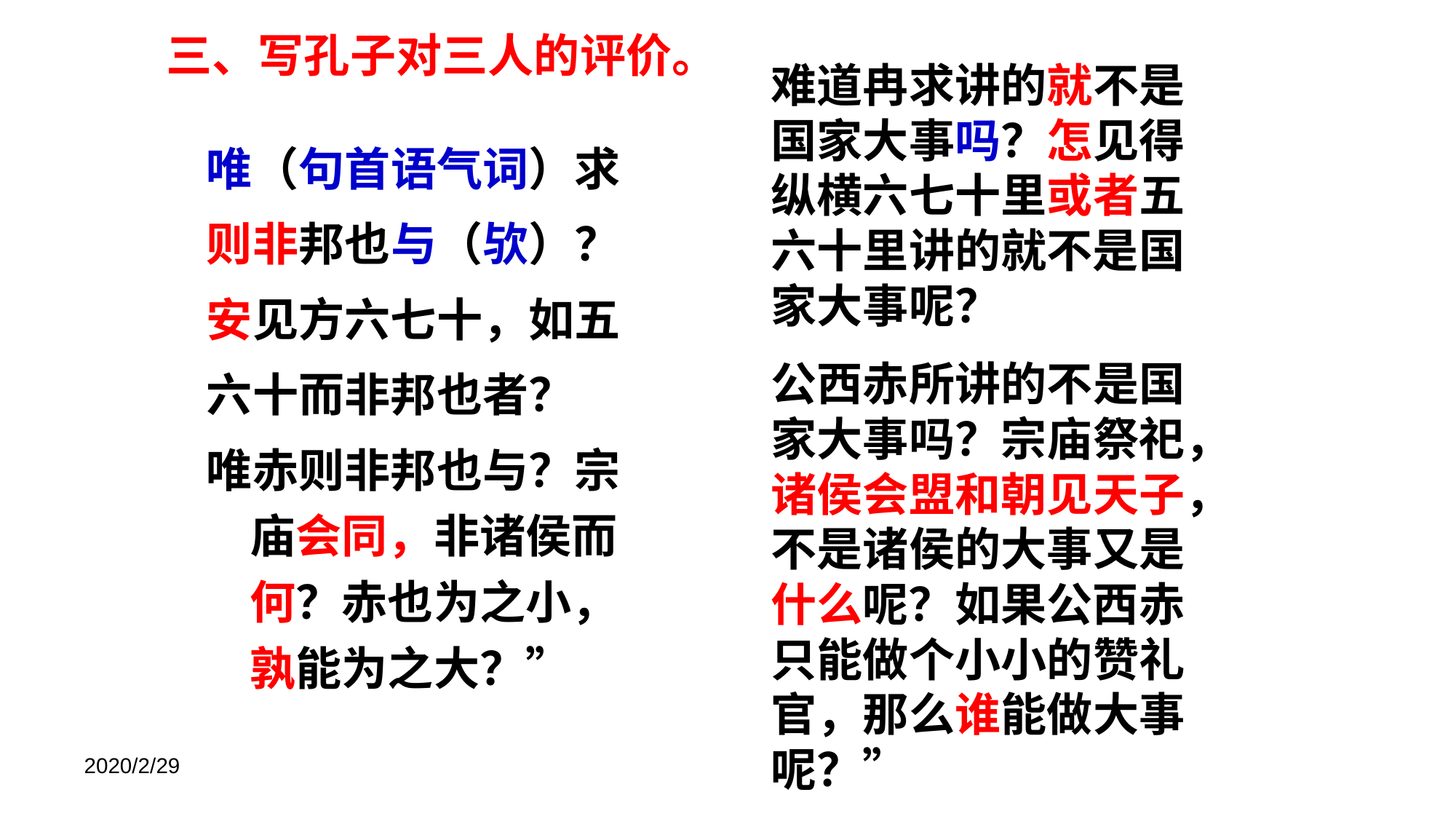

三、写孔子对三人的评价。
难道冉求讲的就不是国家大事吗？怎见得纵横六七十里或者五六十里讲的就不是国家大事呢？
公西赤所讲的不是国家大事吗？宗庙祭祀，诸侯会盟和朝见天子，不是诸侯的大事又是什么呢？如果公西赤只能做个小小的赞礼官，那么谁能做大事呢？”

唯（句首语气词）求
则非邦也与（欤）？
安见方六七十，如五
六十而非邦也者？
唯赤则非邦也与？宗庙会同，非诸侯而何？赤也为之小，孰能为之大？”

2020/2/29